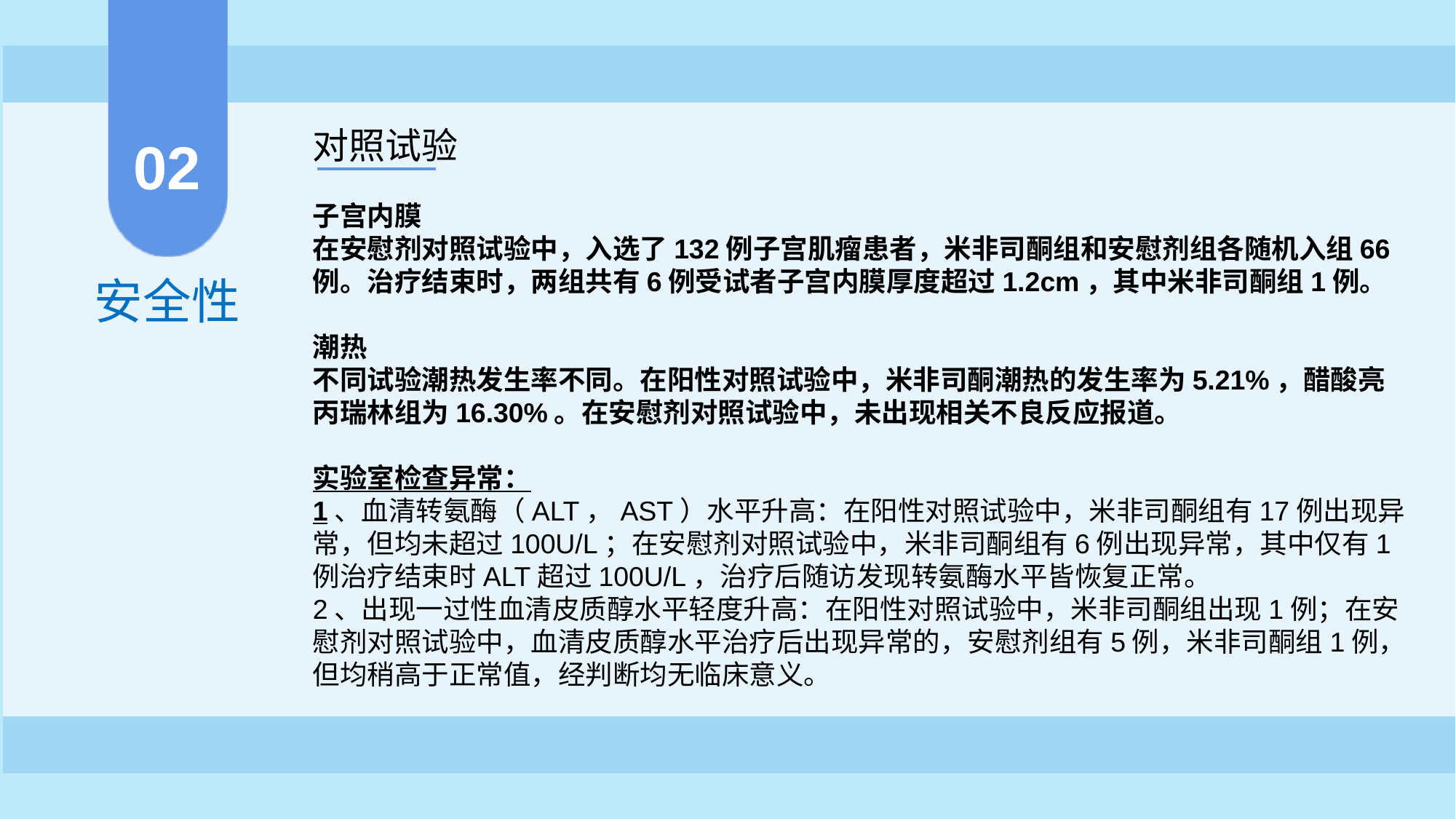

对照试验
02
子宫内膜在安慰剂对照试验中，入选了132例子宫肌瘤患者，米非司酮组和安慰剂组各随机入组66例。治疗结束时，两组共有6例受试者子宫内膜厚度超过1.2cm，其中米非司酮组1例。
潮热不同试验潮热发生率不同。在阳性对照试验中，米非司酮潮热的发生率为5.21%，醋酸亮丙瑞林组为16.30%。在安慰剂对照试验中，未出现相关不良反应报道。

实验室检查异常：1、血清转氨酶（ALT，AST）水平升高：在阳性对照试验中，米非司酮组有17例出现异常，但均未超过100U/L；在安慰剂对照试验中，米非司酮组有6例出现异常，其中仅有1例治疗结束时ALT超过100U/L，治疗后随访发现转氨酶水平皆恢复正常。2、出现一过性血清皮质醇水平轻度升高：在阳性对照试验中，米非司酮组出现1例；在安慰剂对照试验中，血清皮质醇水平治疗后出现异常的，安慰剂组有5例，米非司酮组1例，但均稍高于正常值，经判断均无临床意义。
安全性